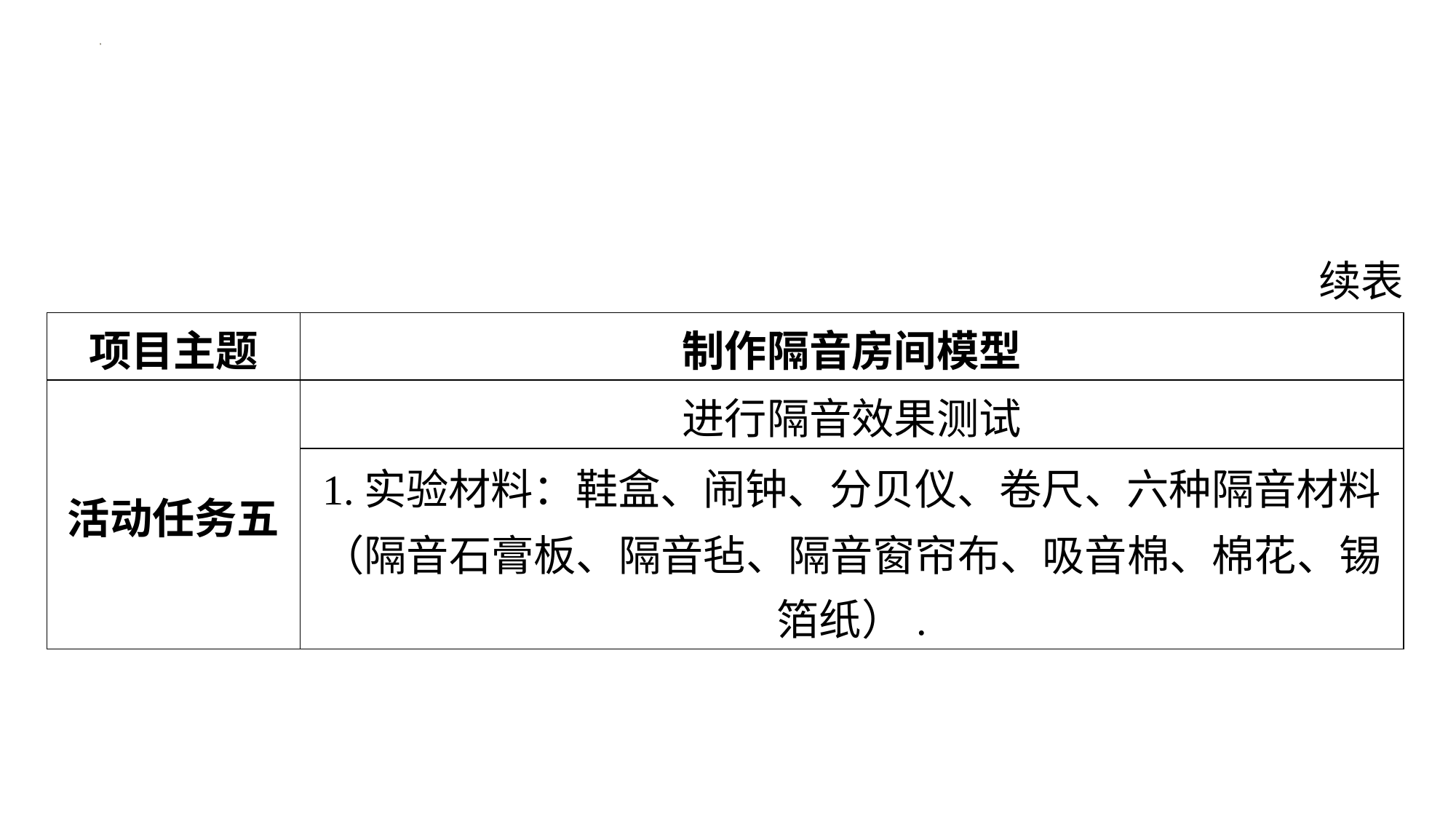

续表
| 项目主题 | 制作隔音房间模型 |
| --- | --- |
| 活动任务五 | 进行隔音效果测试 |
|  | 1.实验材料：鞋盒、闹钟、分贝仪、卷尺、六种隔音材料 （隔音石膏板、隔音毡、隔音窗帘布、吸音棉、棉花、锡 箔纸）. |